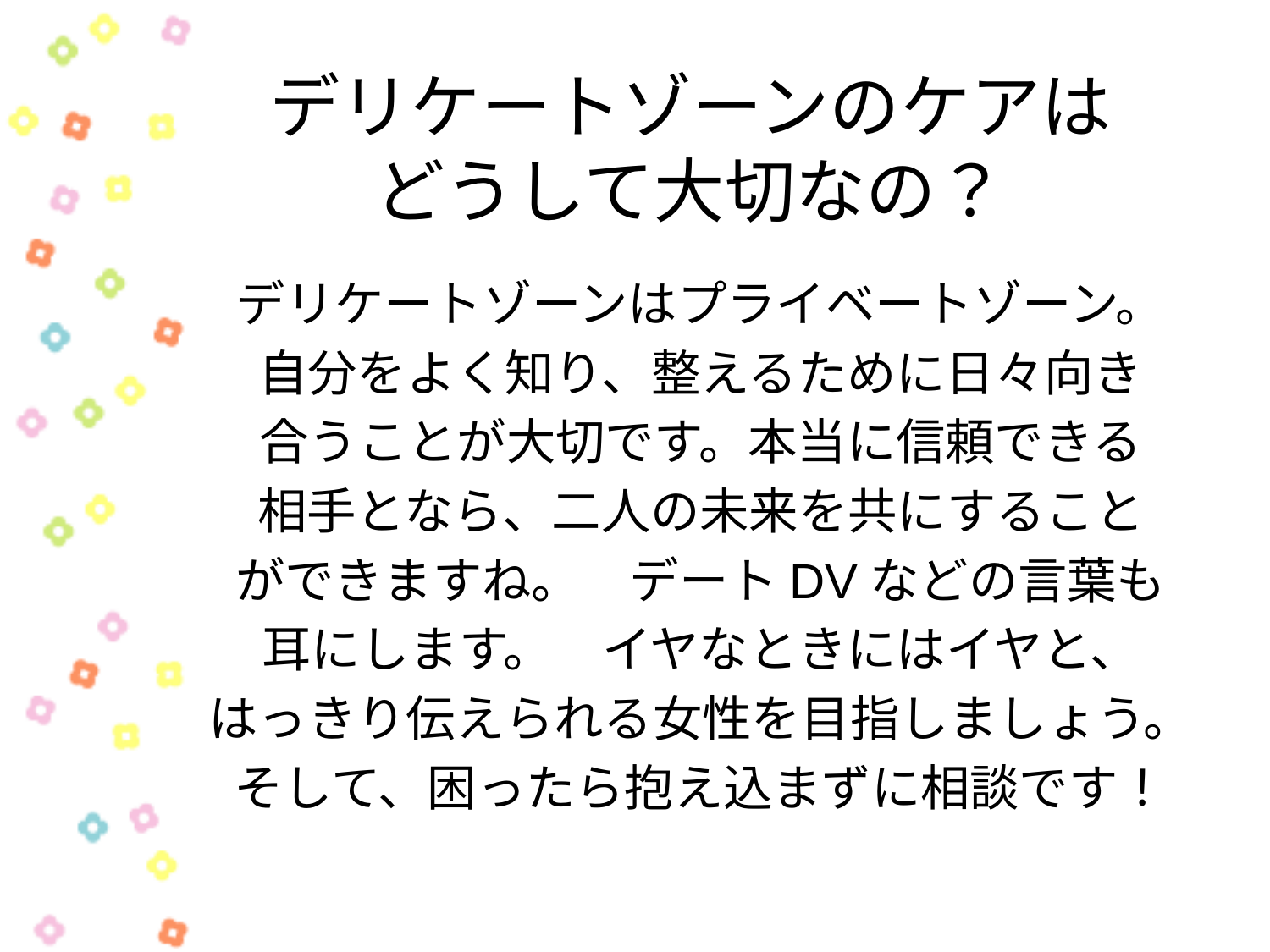

# デリケートゾーンのケアは どうして大切なの？
デリケートゾーンはプライベートゾーン。
自分をよく知り、整えるために日々向き
合うことが大切です。本当に信頼できる
相手となら、二人の未来を共にすること
ができますね。　デートDVなどの言葉も
耳にします。　イヤなときにはイヤと、
はっきり伝えられる女性を目指しましょう。
そして、困ったら抱え込まずに相談です！